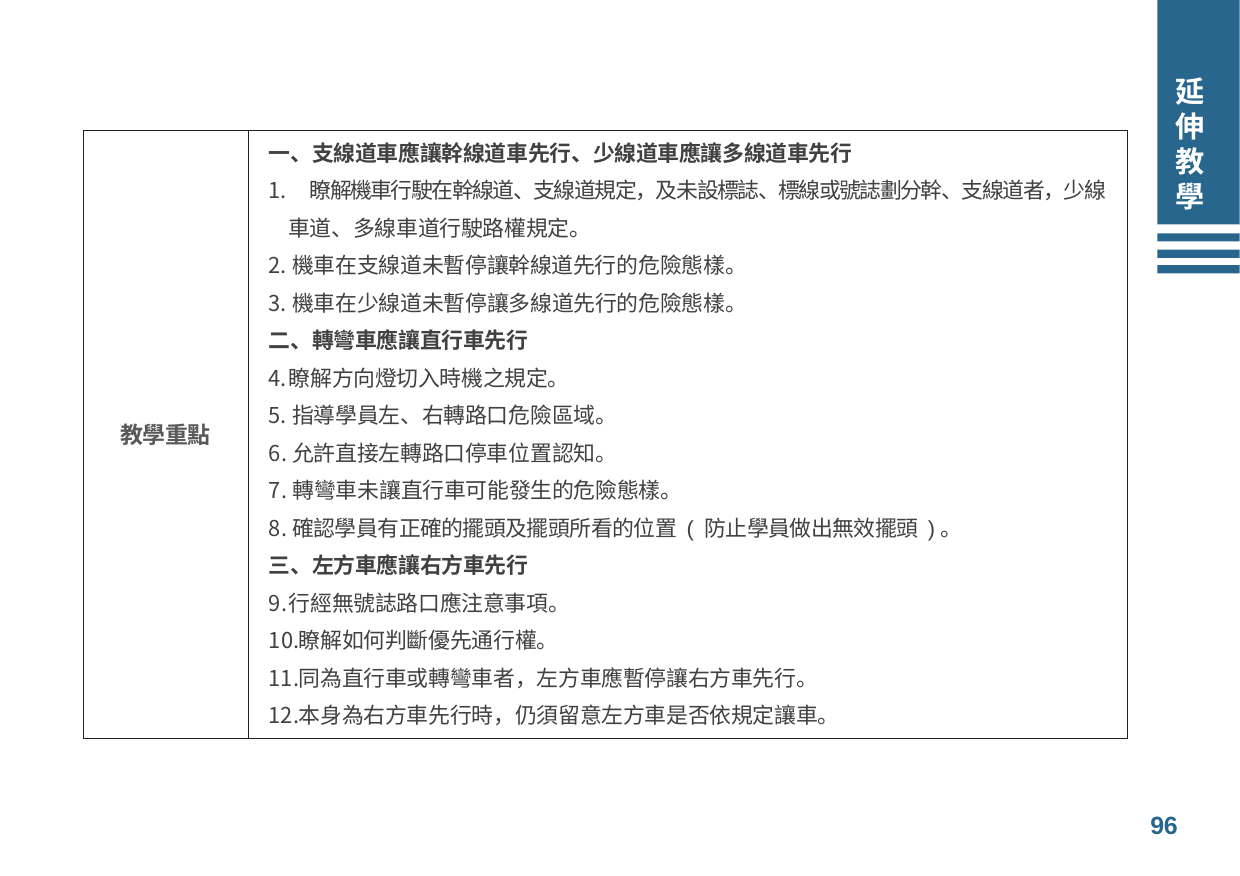

# 延伸教學
一、支線道車應讓幹線道車先行、少線道車應讓多線道車先行
	瞭解機車行駛在幹線道、支線道規定，及未設標誌、標線或號誌劃分幹、支線道者，少線車道、多線車道行駛路權規定。
機車在支線道未暫停讓幹線道先行的危險態樣。
機車在少線道未暫停讓多線道先行的危險態樣。
二、轉彎車應讓直行車先行
瞭解方向燈切入時機之規定。
指導學員左、右轉路口危險區域。
允許直接左轉路口停車位置認知。
轉彎車未讓直行車可能發生的危險態樣。
確認學員有正確的擺頭及擺頭所看的位置 ( 防止學員做出無效擺頭 )。
三、左方車應讓右方車先行
行經無號誌路口應注意事項。
瞭解如何判斷優先通行權。
同為直行車或轉彎車者，左方車應暫停讓右方車先行。
本身為右方車先行時，仍須留意左方車是否依規定讓車。

教學重點
96